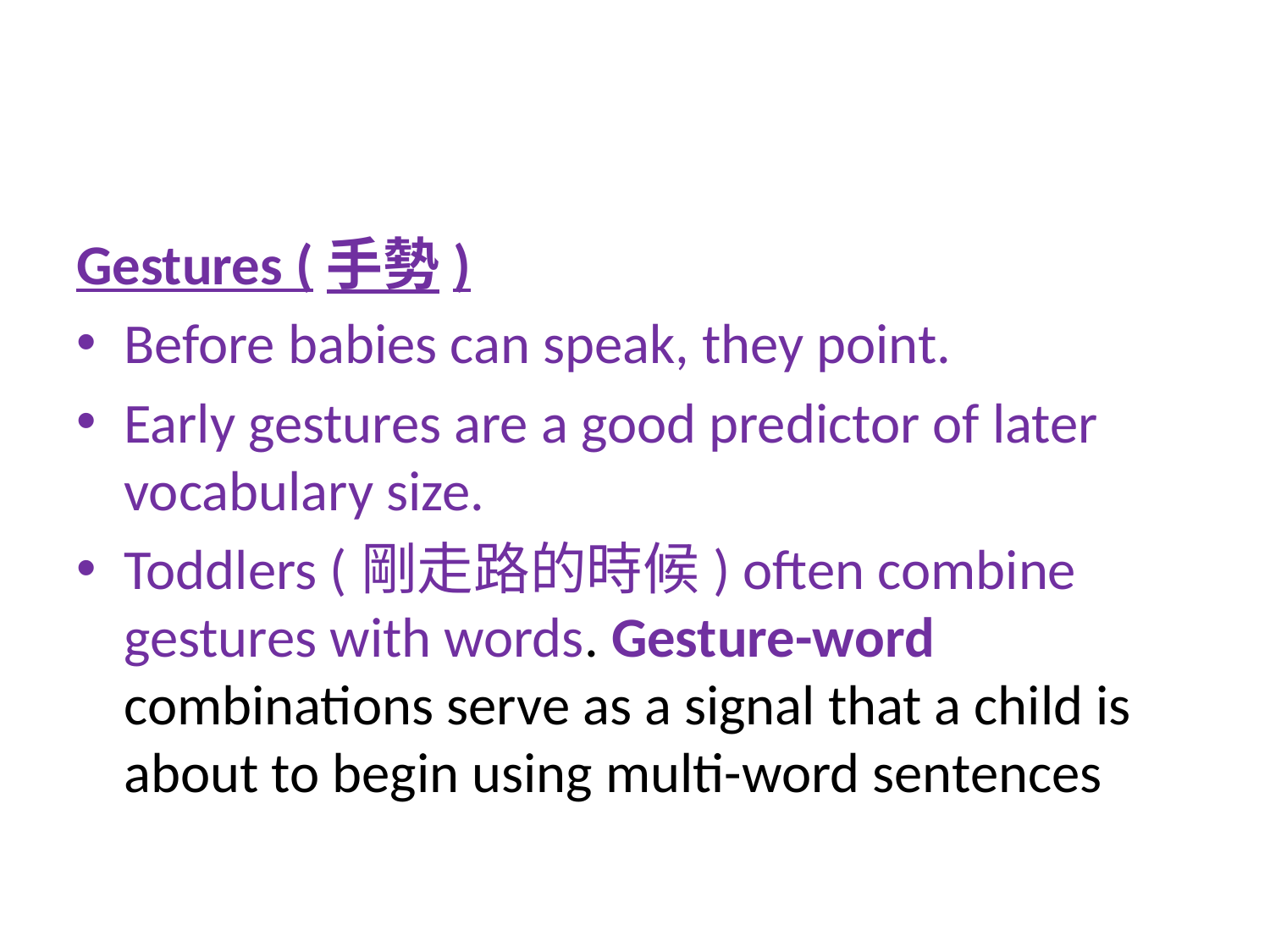

#
Gestures (手勢)
Before babies can speak, they point.
Early gestures are a good predictor of later vocabulary size.
Toddlers (剛走路的時候) often combine gestures with words. Gesture-word combinations serve as a signal that a child is about to begin using multi-word sentences